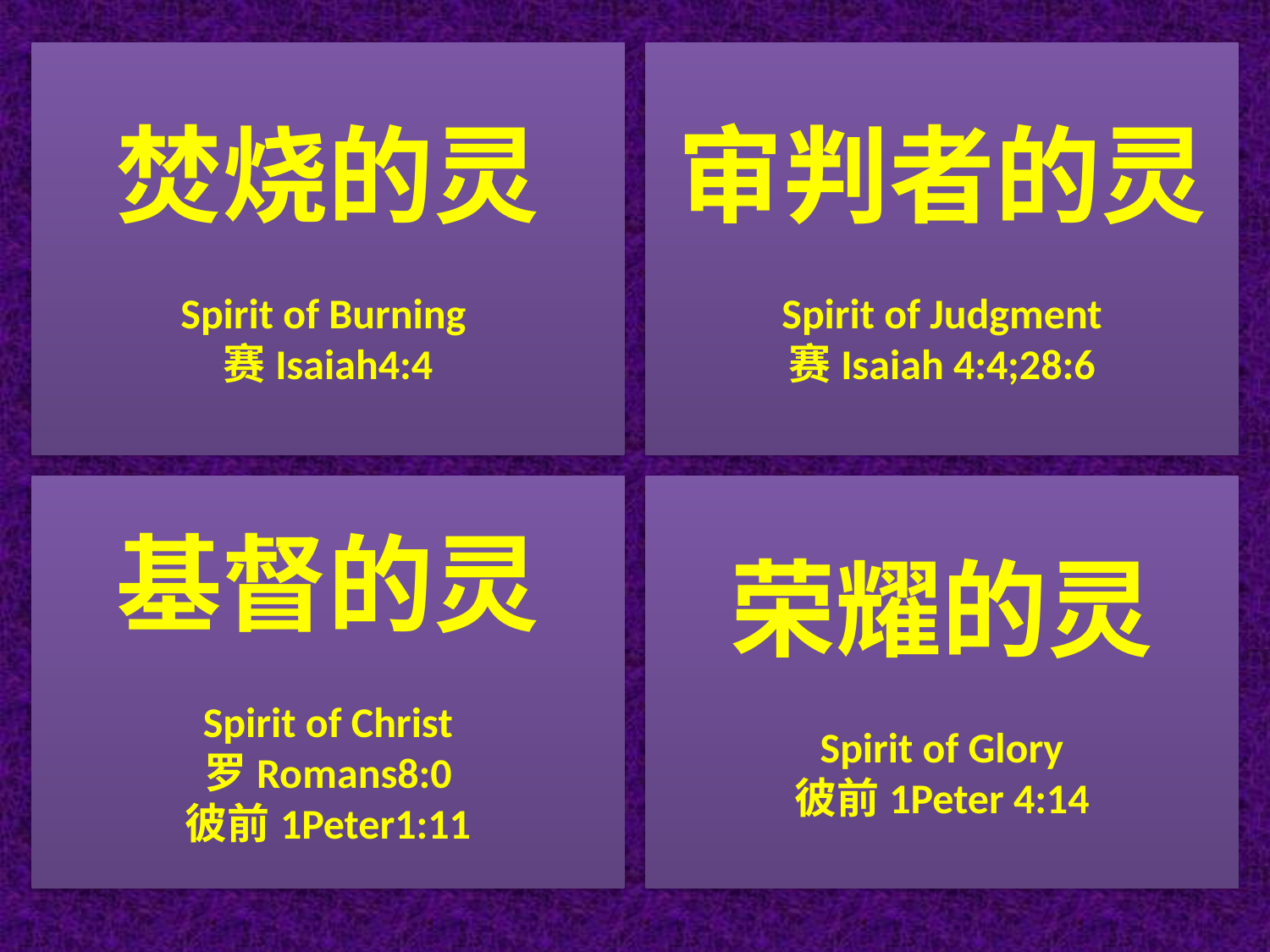

焚烧的灵

Spirit of Burning
赛Isaiah4:4
审判者的灵

Spirit of Judgment
赛Isaiah 4:4;28:6
基督的灵

Spirit of Christ
罗Romans8:0
彼前1Peter1:11
荣耀的灵

Spirit of Glory
彼前1Peter 4:14